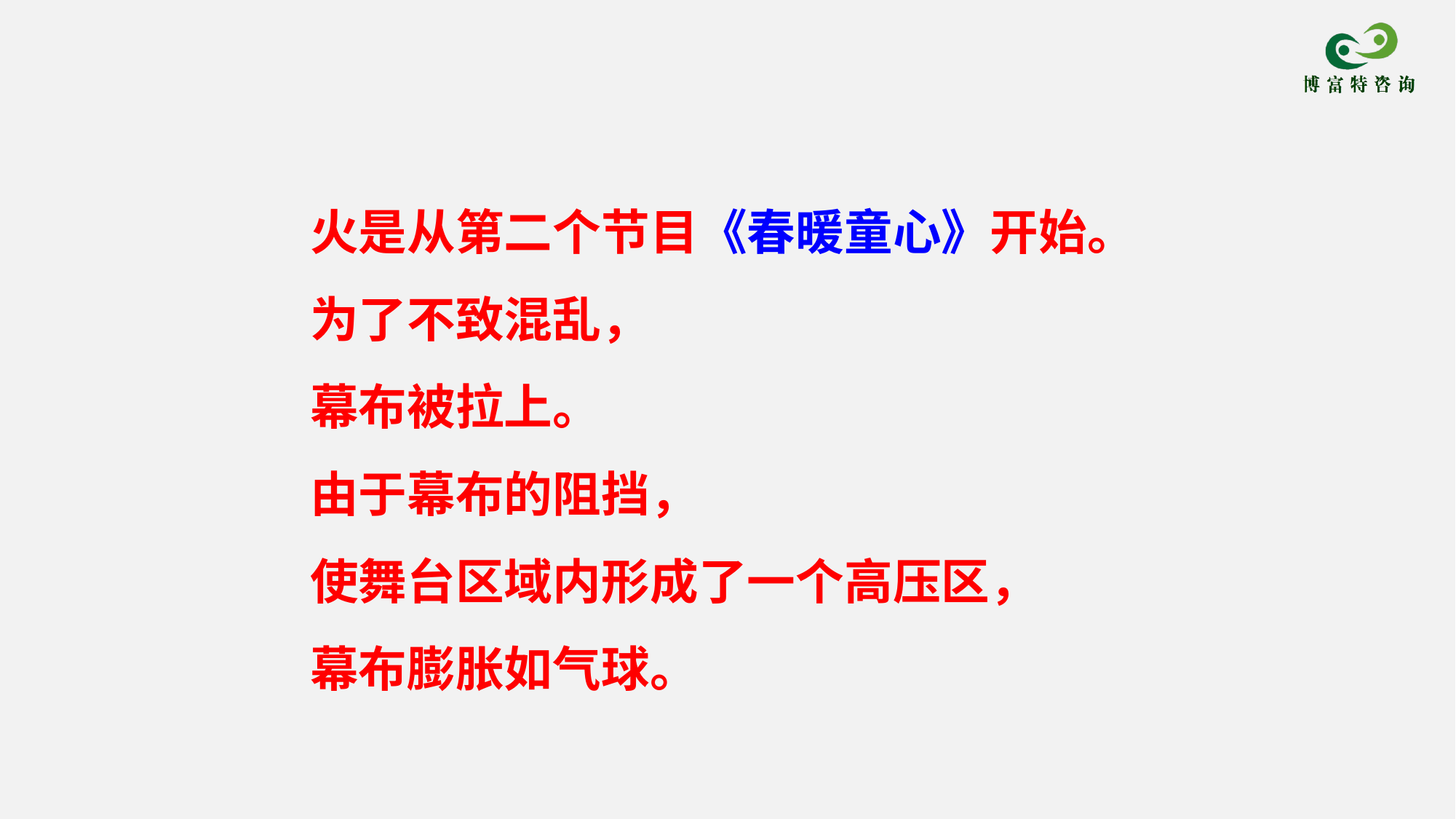

火是从第二个节目《春暖童心》开始。
为了不致混乱，
幕布被拉上。
由于幕布的阻挡，
使舞台区域内形成了一个高压区，
幕布膨胀如气球。